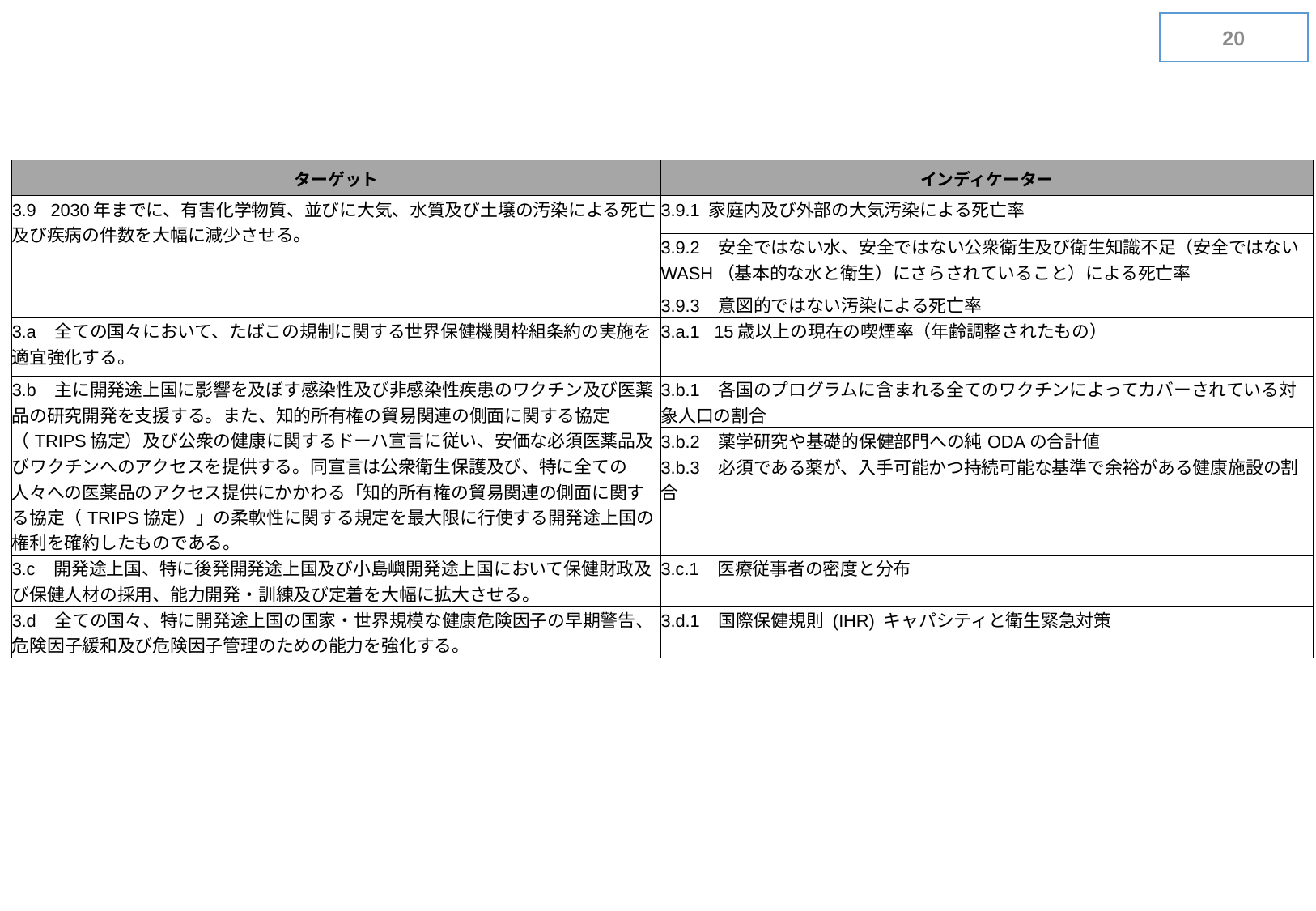

20
| ターゲット | インディケーター |
| --- | --- |
| 3.9 2030年までに、有害化学物質、並びに大気、水質及び土壌の汚染による死亡及び疾病の件数を大幅に減少させる。 | 3.9.1 家庭内及び外部の大気汚染による死亡率 |
|  | 3.9.2 安全ではない水、安全ではない公衆衛生及び衛生知識不足（安全ではないWASH（基本的な水と衛生）にさらされていること）による死亡率 |
|  | 3.9.3 意図的ではない汚染による死亡率 |
| 3.a 全ての国々において、たばこの規制に関する世界保健機関枠組条約の実施を適宜強化する。 | 3.a.1 15歳以上の現在の喫煙率（年齢調整されたもの） |
| 3.b 主に開発途上国に影響を及ぼす感染性及び非感染性疾患のワクチン及び医薬品の研究開発を支援する。また、知的所有権の貿易関連の側面に関する協定（TRIPS協定）及び公衆の健康に関するドーハ宣言に従い、安価な必須医薬品及びワクチンへのアクセスを提供する。同宣言は公衆衛生保護及び、特に全ての人々への医薬品のアクセス提供にかかわる「知的所有権の貿易関連の側面に関する協定（TRIPS協定）」の柔軟性に関する規定を最大限に行使する開発途上国の権利を確約したものである。 | 3.b.1 各国のプログラムに含まれる全てのワクチンによってカバーされている対象人口の割合 |
|  | 3.b.2 薬学研究や基礎的保健部門への純ODAの合計値 |
|  | 3.b.3 必須である薬が、入手可能かつ持続可能な基準で余裕がある健康施設の割合 |
| 3.c 開発途上国、特に後発開発途上国及び小島嶼開発途上国において保健財政及び保健人材の採用、能力開発・訓練及び定着を大幅に拡大させる。 | 3.c.1 医療従事者の密度と分布 |
| 3.d 全ての国々、特に開発途上国の国家・世界規模な健康危険因子の早期警告、危険因子緩和及び危険因子管理のための能力を強化する。 | 3.d.1 国際保健規則 (IHR) キャパシティと衛生緊急対策 |